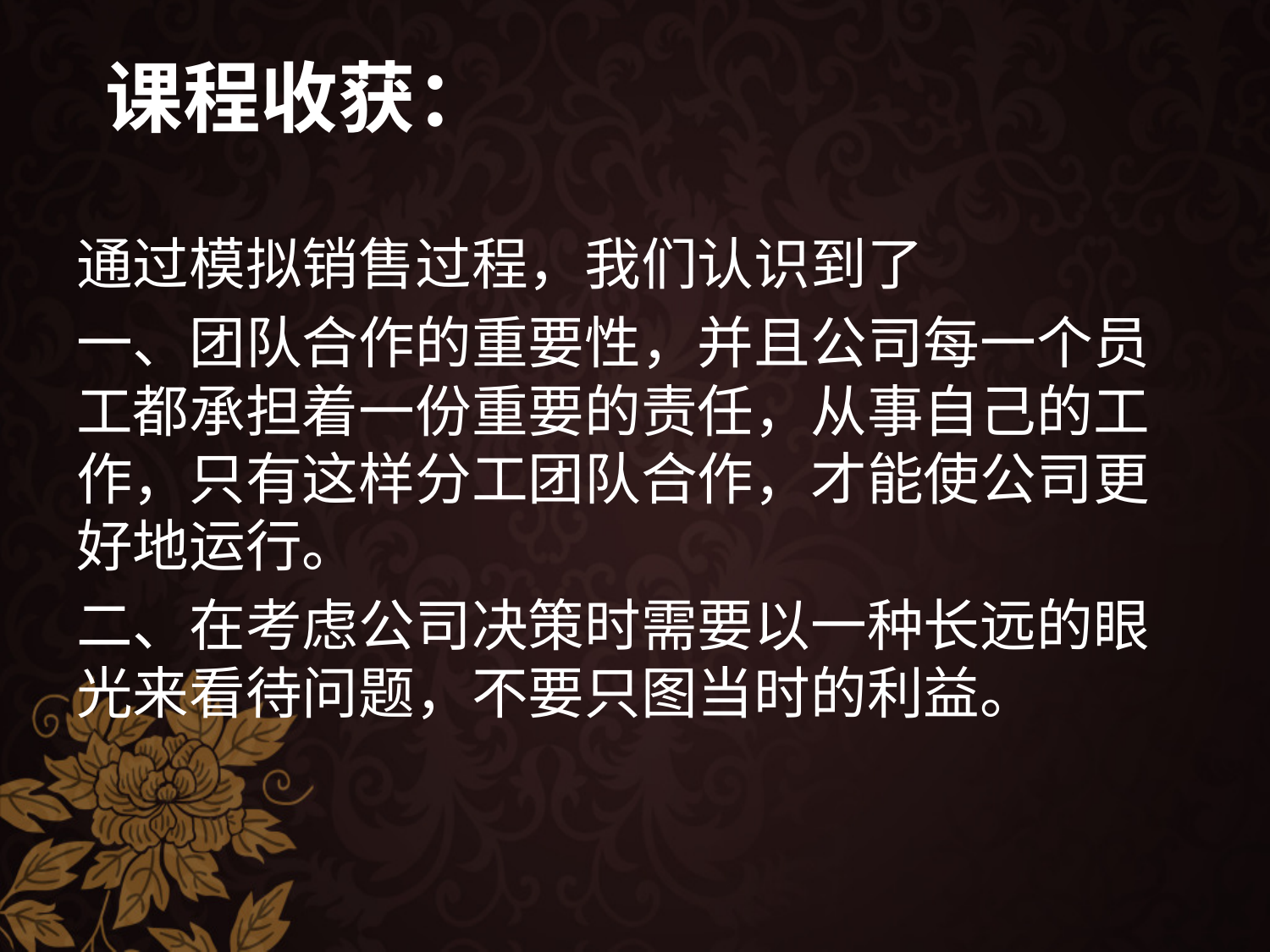

# 课程收获：
通过模拟销售过程，我们认识到了
一、团队合作的重要性，并且公司每一个员工都承担着一份重要的责任，从事自己的工作，只有这样分工团队合作，才能使公司更好地运行。
二、在考虑公司决策时需要以一种长远的眼光来看待问题，不要只图当时的利益。